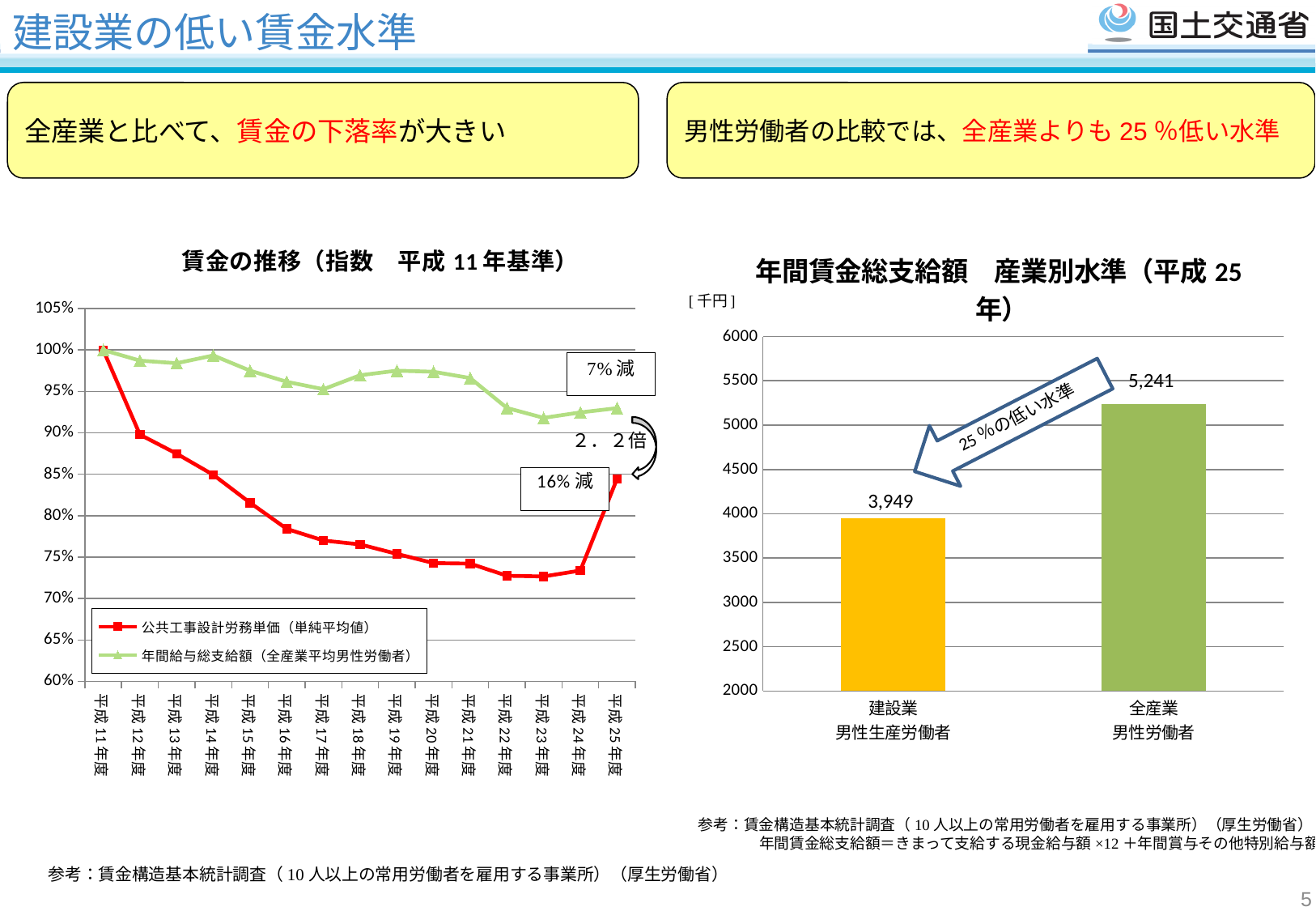

建設業の低い賃金水準
全産業と比べて、賃金の下落率が大きい
男性労働者の比較では、全産業よりも25％低い水準

### Chart: 年間賃金総支給額　産業別水準（平成25年）

| Category |  |
|---|---|
| 建設業
男性生産労働者 | 3949.0 |
| 全産業
男性労働者 | 5241.0 |

### Chart: 賃金の推移（指数　平成11年基準）

| Category | 公共工事設計労務単価（単純平均値） | 年間給与総支給額（全産業平均男性労働者） |
|---|---|---|
| 平成11年度 | 1.0 | 1.0 |
| 平成12年度 | 0.8978223945897524 | 0.9872033422272116 |
| 平成13年度 | 0.8748849366348506 | 0.9840612273557087 |
| 平成14年度 | 0.8492931912273075 | 0.9933822496840304 |
| 平成15年度 | 0.8156771923595769 | 0.9750386181716056 |
| 平成16年度 | 0.7840453823555159 | 0.9616100266816466 |
| 平成17年度 | 0.7699946379922893 | 0.9526400786406442 |
| 平成18年度 | 0.765324991965756 | 0.9694916444319621 |
| 平成19年度 | 0.7538847273118426 | 0.9750386181716056 |
| 平成20年度 | 0.7427800477714313 | 0.9737396433085305 |
| 平成21年度 | 0.7421433528761426 | 0.9661388849880637 |
| 平成22年度 | 0.7274453959185366 | 0.9300308945372846 |
| 平成23年度 | 0.7266783870485168 | 0.9180943687684315 |
| 平成24年度 | 0.7337766100246333 | 0.9246594579413034 |
| 平成25年度 | 0.8445141860857366 | 0.9297851425361608 |
参考：賃金構造基本統計調査（10人以上の常用労働者を雇用する事業所）（厚生労働省）
　　　　年間賃金総支給額＝きまって支給する現金給与額×12＋年間賞与その他特別給与額
参考：賃金構造基本統計調査（10人以上の常用労働者を雇用する事業所）（厚生労働省）

5